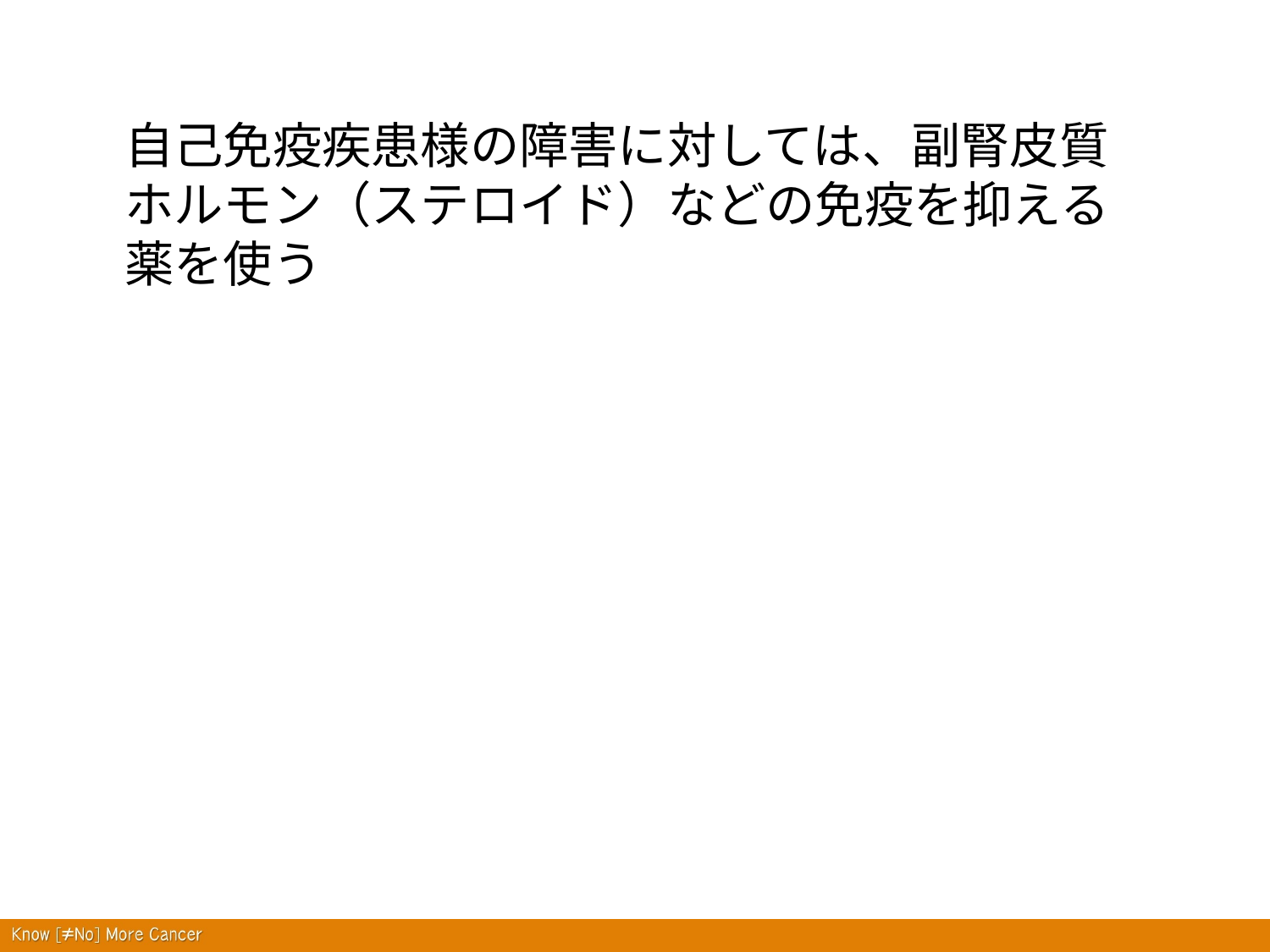

自己免疫疾患様の障害に対しては、副腎皮質ホルモン（ステロイド）などの免疫を抑える薬を使う